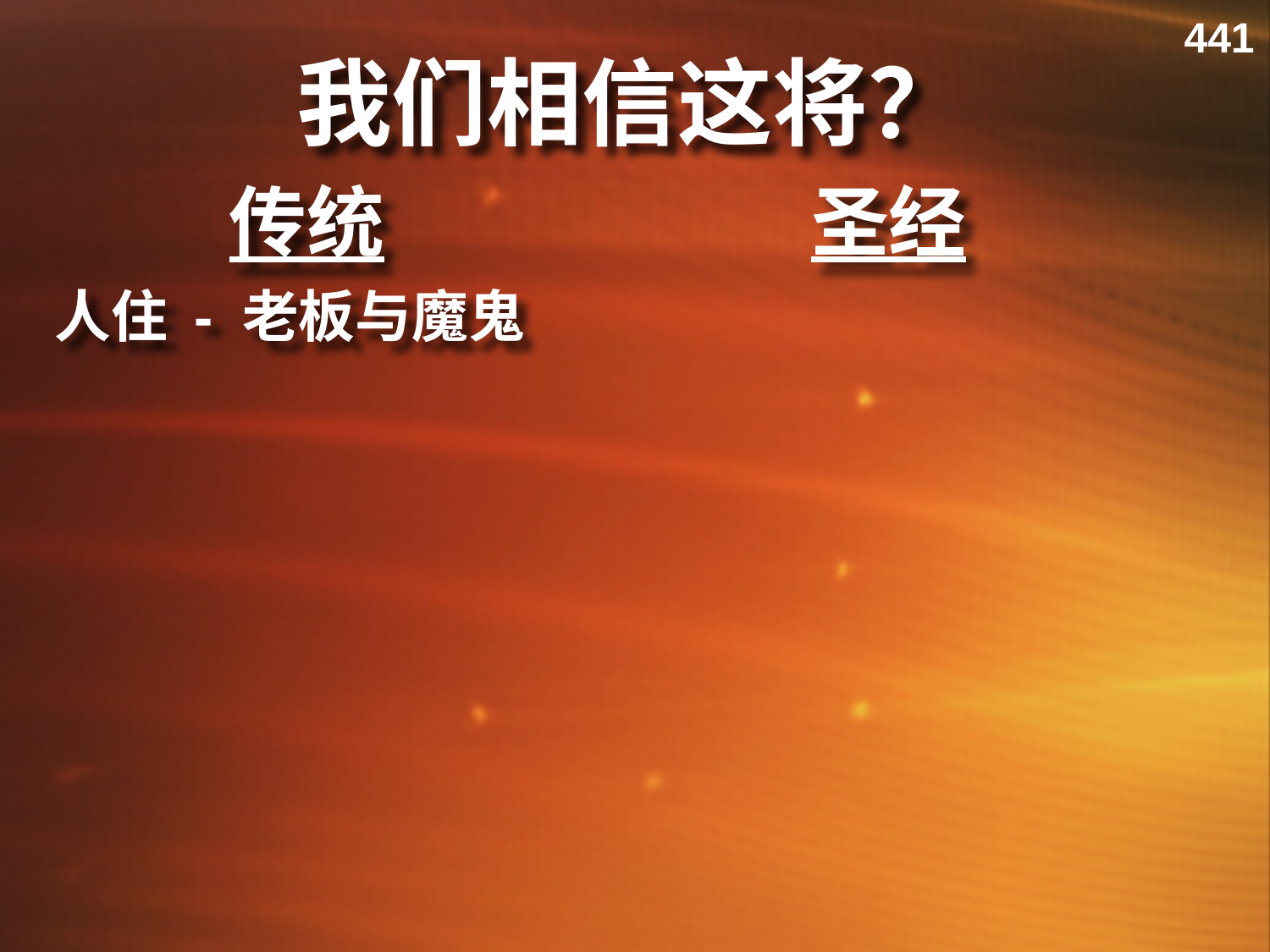

441
# 我们相信这将？
传统
圣经
人住 - 老板与魔鬼